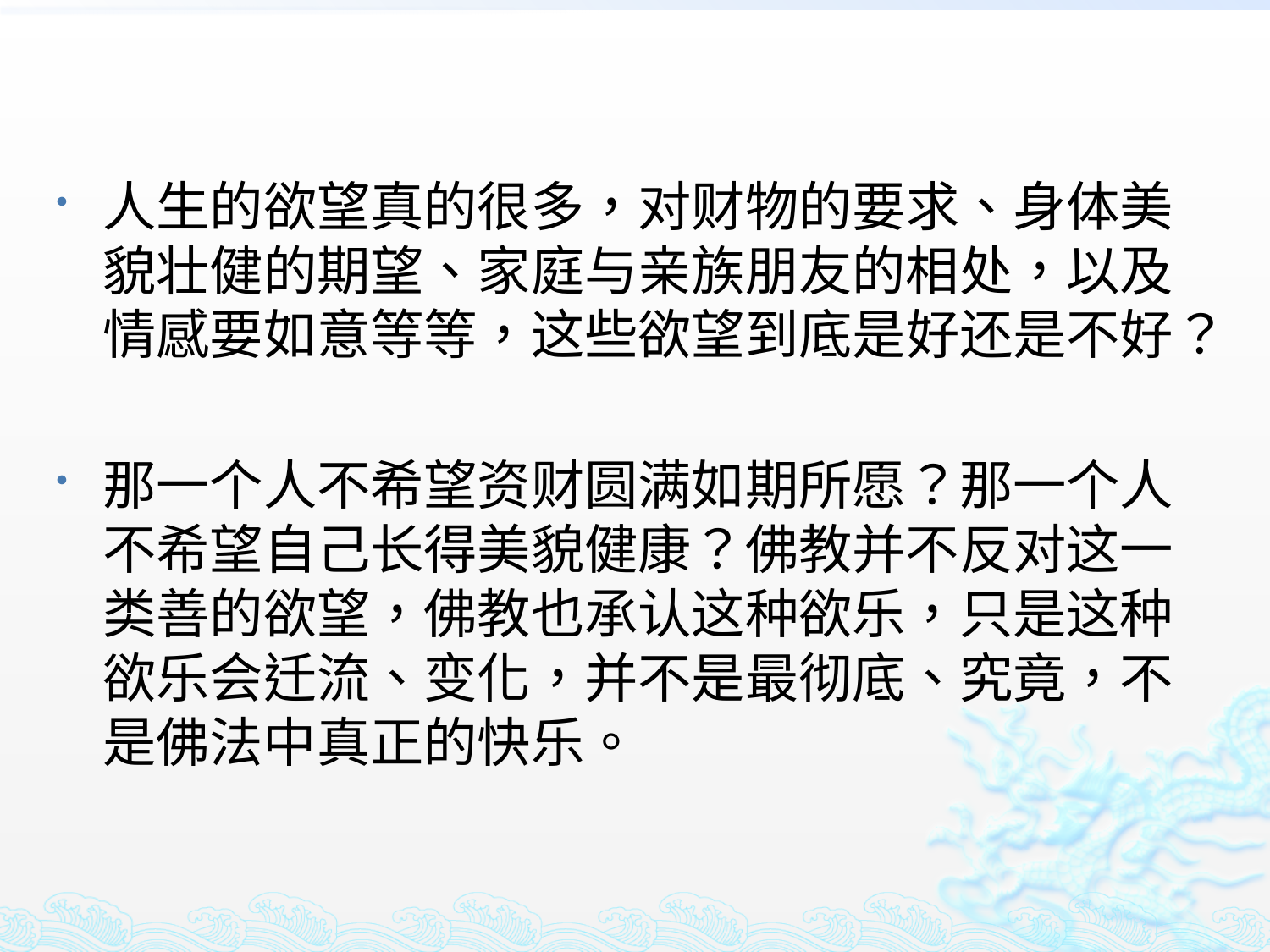

人生的欲望真的很多，对财物的要求、身体美貌壮健的期望、家庭与亲族朋友的相处，以及情感要如意等等，这些欲望到底是好还是不好？

那一个人不希望资财圆满如期所愿？那一个人不希望自己长得美貌健康？佛教并不反对这一类善的欲望，佛教也承认这种欲乐，只是这种欲乐会迁流、变化，并不是最彻底、究竟，不是佛法中真正的快乐。